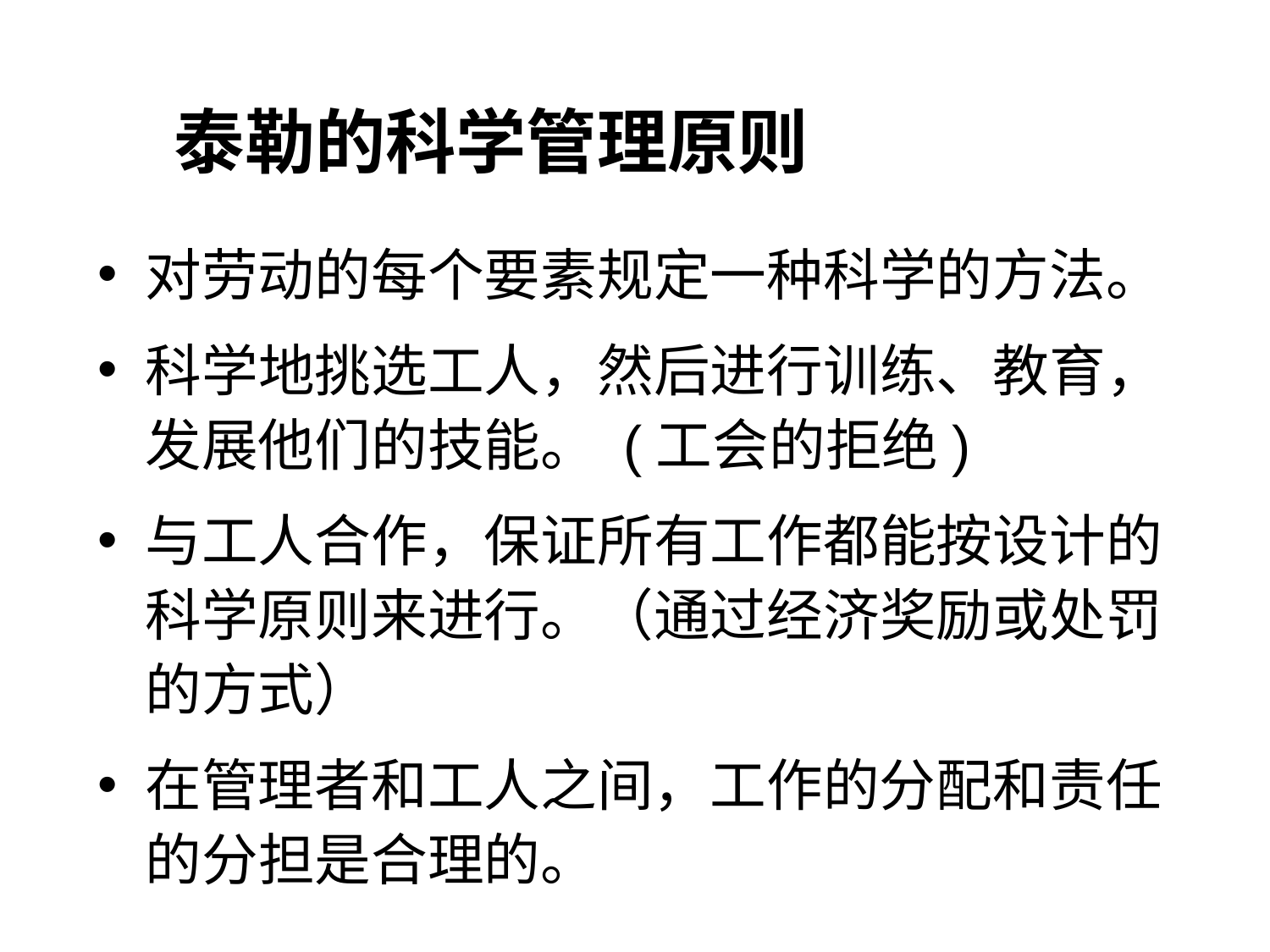

泰勒的科学管理原则
对劳动的每个要素规定一种科学的方法。
科学地挑选工人，然后进行训练、教育，发展他们的技能。 (工会的拒绝)
与工人合作，保证所有工作都能按设计的科学原则来进行。（通过经济奖励或处罚的方式）
在管理者和工人之间，工作的分配和责任的分担是合理的。